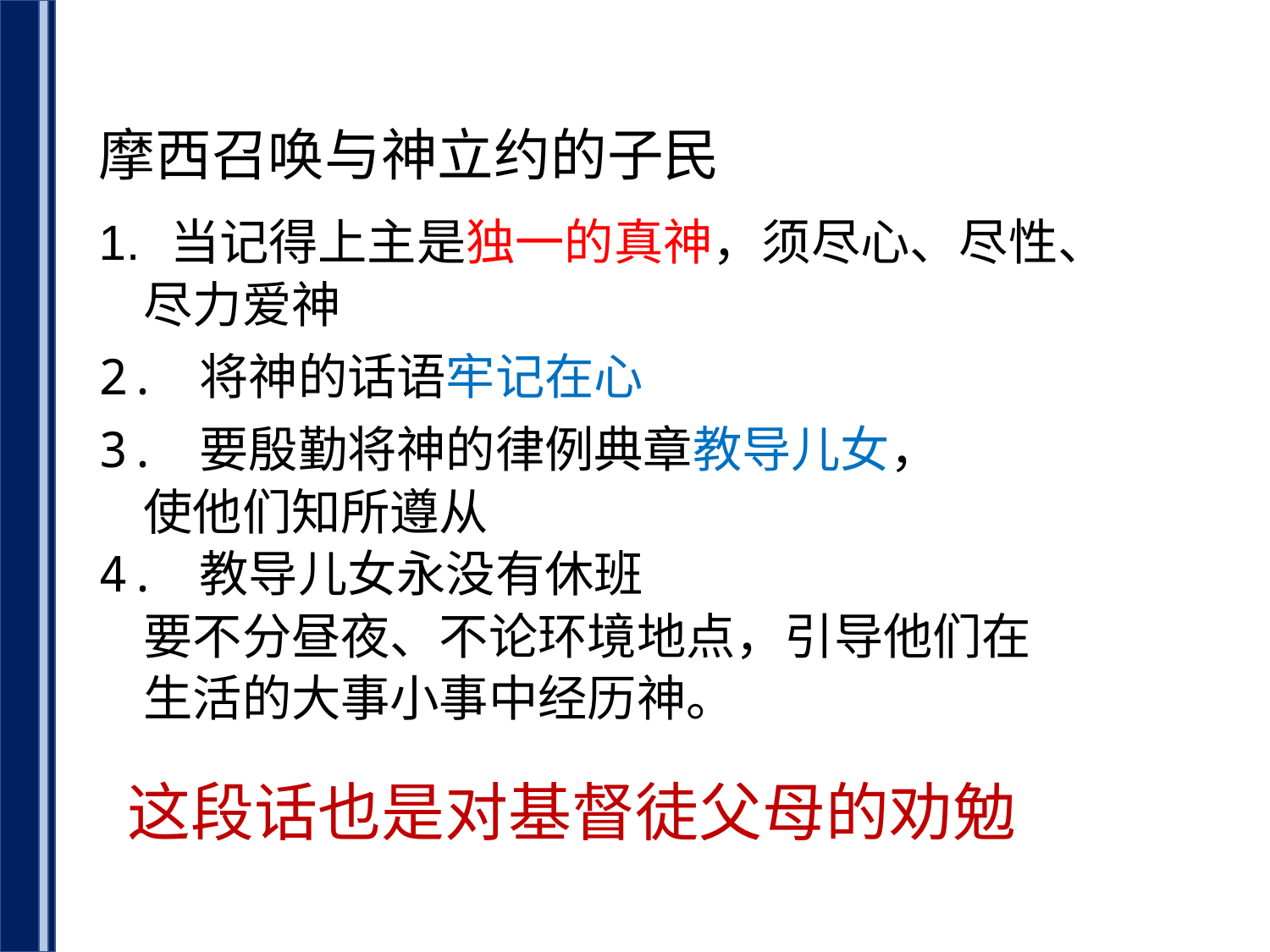

摩西召唤与神立约的子民
当记得上主是独一的真神，须尽心、尽性、
   尽力爱神
2. 将神的话语牢记在心
3. 要殷勤将神的律例典章教导儿女，
   使他们知所遵从
4. 教导儿女永没有休班
   要不分昼夜、不论环境地点，引导他们在
   生活的大事小事中经历神。
这段话也是对基督徒父母的劝勉